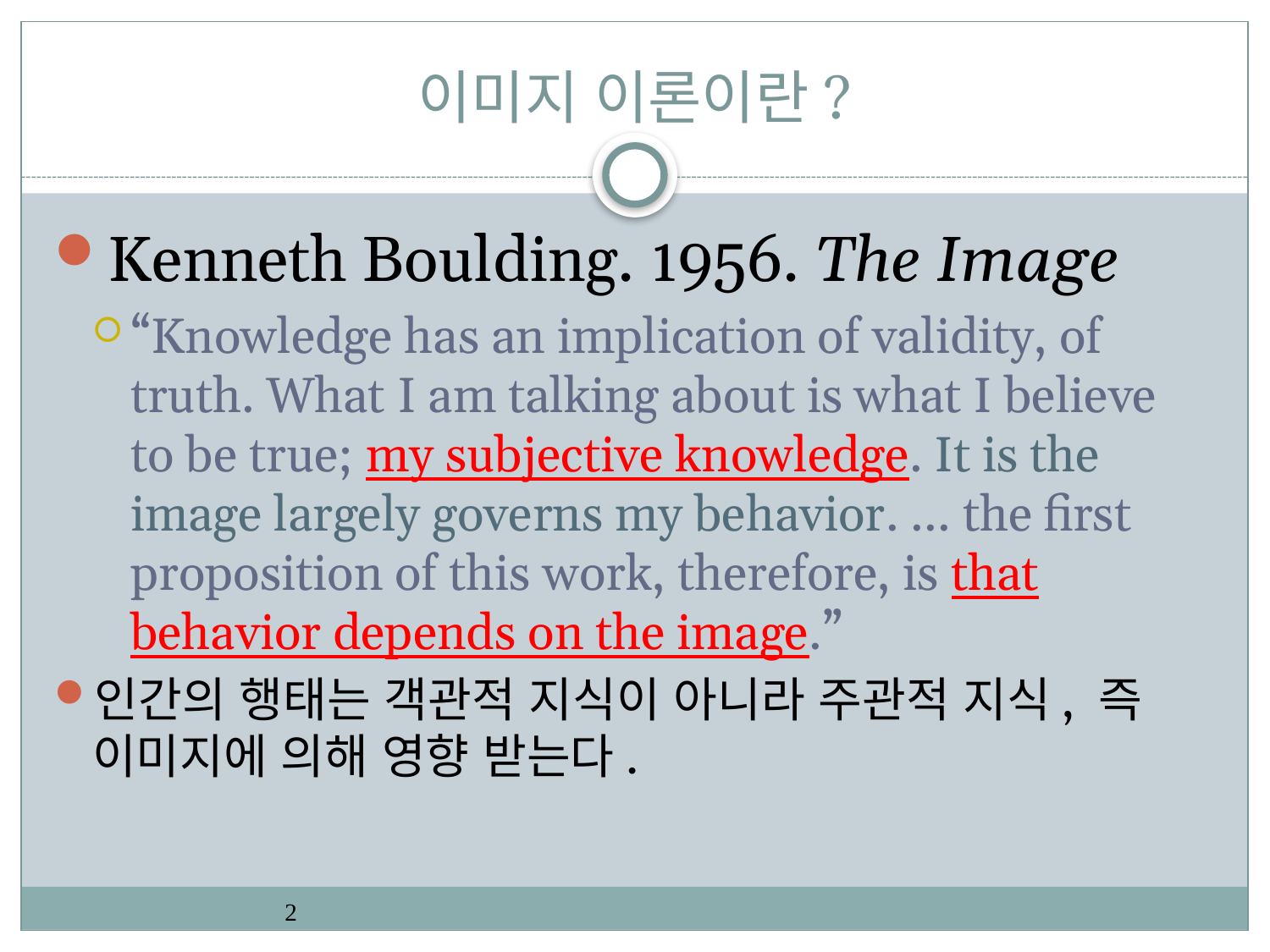

# 이미지 이론이란?
Kenneth Boulding. 1956. The Image
“Knowledge has an implication of validity, of truth. What I am talking about is what I believe to be true; my subjective knowledge. It is the image largely governs my behavior. ... the first proposition of this work, therefore, is that behavior depends on the image.”
인간의 행태는 객관적 지식이 아니라 주관적 지식, 즉 이미지에 의해 영향 받는다.
2